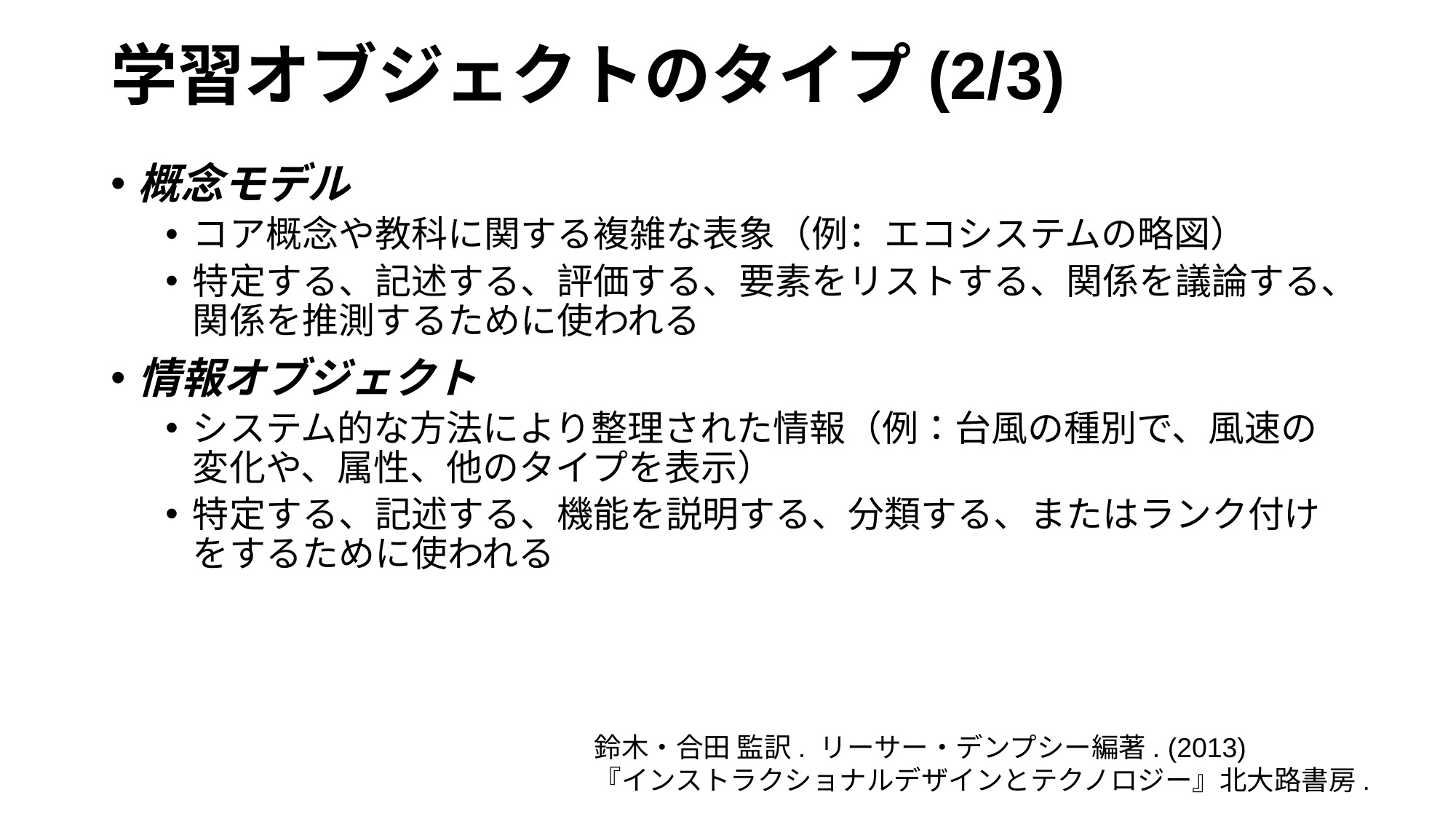

# 学習オブジェクトのタイプ(2/3)
概念モデル
コア概念や教科に関する複雑な表象（例：エコシステムの略図）
特定する、記述する、評価する、要素をリストする、関係を議論する、関係を推測するために使われる
情報オブジェクト
システム的な方法により整理された情報（例：台風の種別で、風速の変化や、属性、他のタイプを表示）
特定する、記述する、機能を説明する、分類する、またはランク付けをするために使われる
鈴木・合田 監訳. リーサー・デンプシー編著. (2013)
『インストラクショナルデザインとテクノロジー』北大路書房.